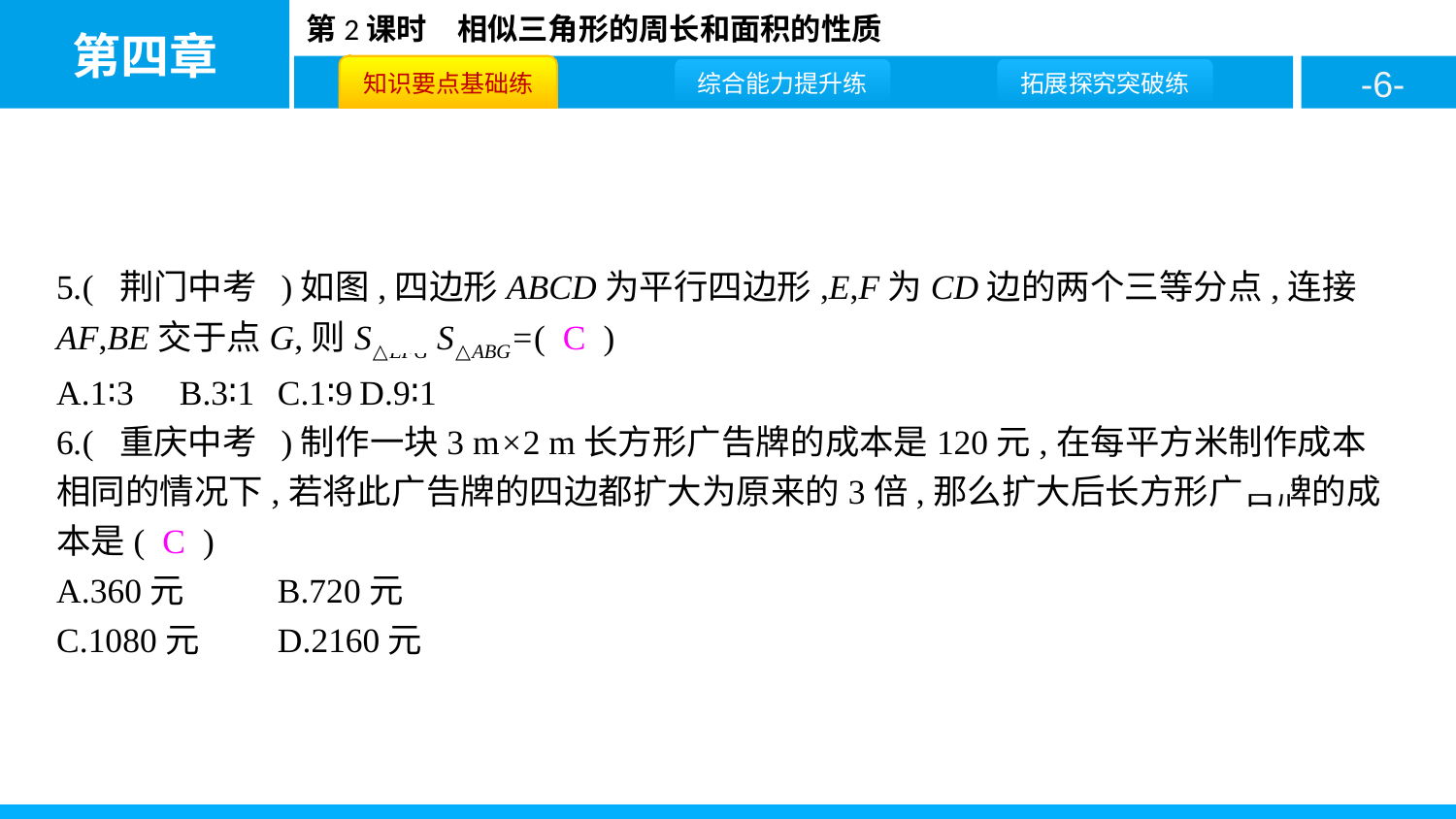

5.(  荆门中考  )如图,四边形ABCD为平行四边形,E,F为CD边的两个三等分点,连接AF,BE交于点G,则S△EFG∶S△ABG=(  C  )
A.1∶3	B.3∶1	C.1∶9	D.9∶1
6.(  重庆中考  )制作一块3 m×2 m长方形广告牌的成本是120元,在每平方米制作成本相同的情况下,若将此广告牌的四边都扩大为原来的3倍,那么扩大后长方形广告牌的成本是(  C  )
A.360元	B.720元
C.1080元	D.2160元